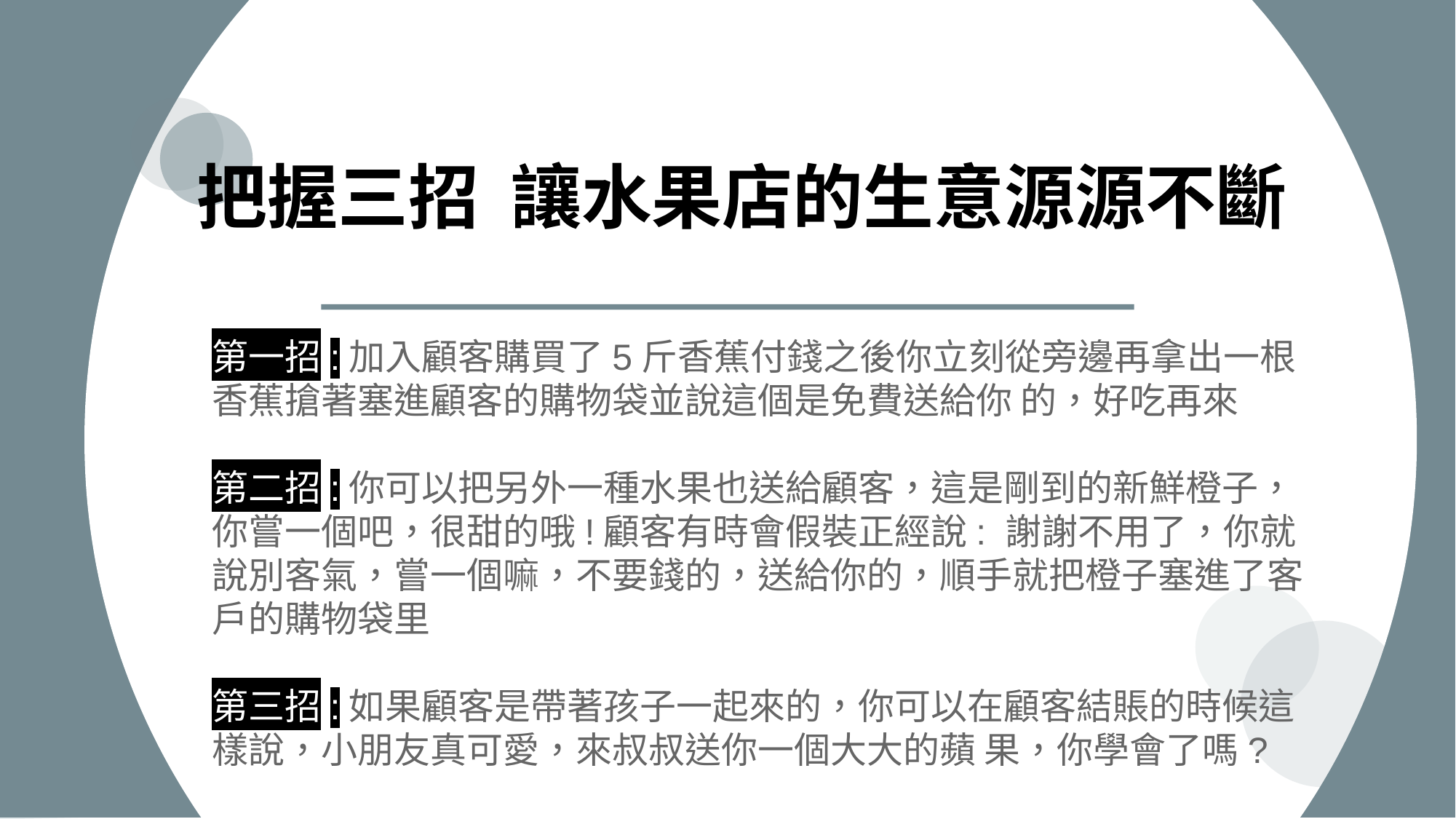

把握三招  讓水果店的生意源源不斷

第一招:加入顧客購買了5斤香蕉付錢之後你立刻從旁邊再拿出一根香蕉搶著塞進顧客的購物袋並說這個是免費送給你 的，好吃再來

第二招:你可以把另外一種水果也送給顧客，這是剛到的新鮮橙子，你嘗一個吧，很甜的哦!顧客有時會假裝正經說: 謝謝不用了，你就說別客氣，嘗一個嘛，不要錢的，送給你的，順手就把橙子塞進了客戶的購物袋里

第三招:如果顧客是帶著孩子一起來的，你可以在顧客結賬的時候這樣說，小朋友真可愛，來叔叔送你一個大大的蘋 果，你學會了嗎?